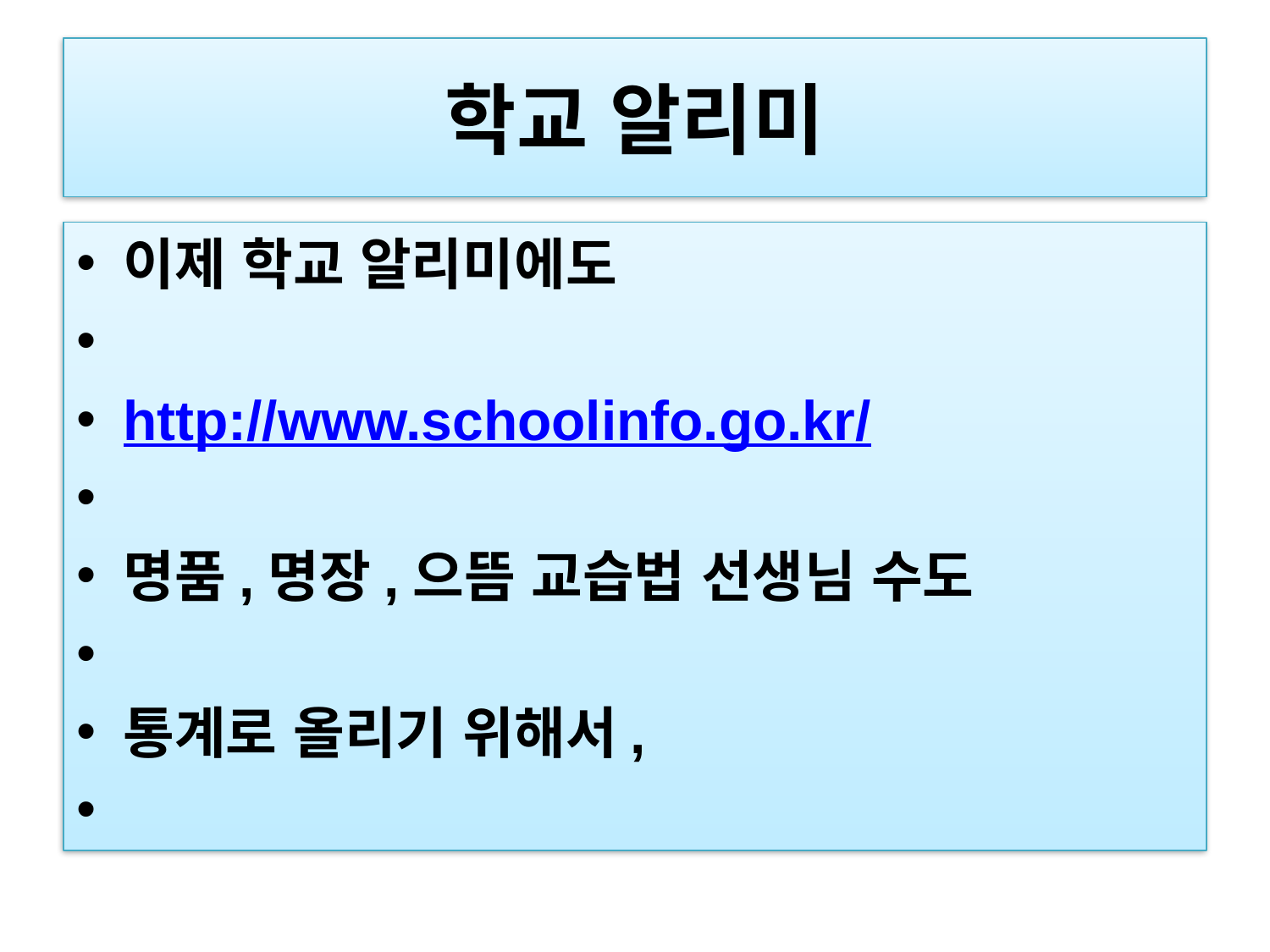

# 학교 알리미
이제 학교 알리미에도

http://www.schoolinfo.go.kr/

명품,명장,으뜸 교습법 선생님 수도

통계로 올리기 위해서,